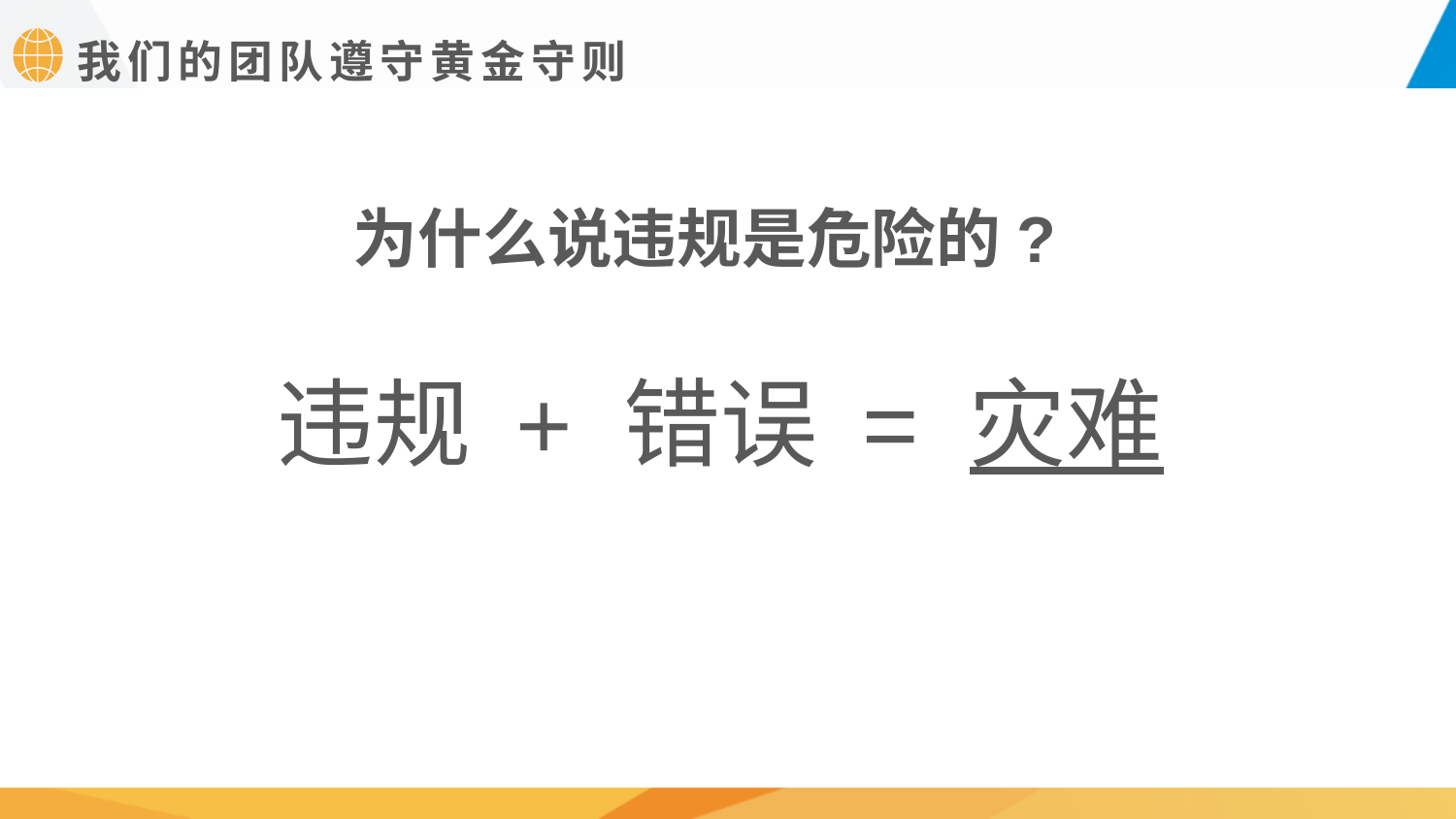

我们的团队遵守黄金守则

为什么说违规是危险的?
违规 + 错误 = 灾难